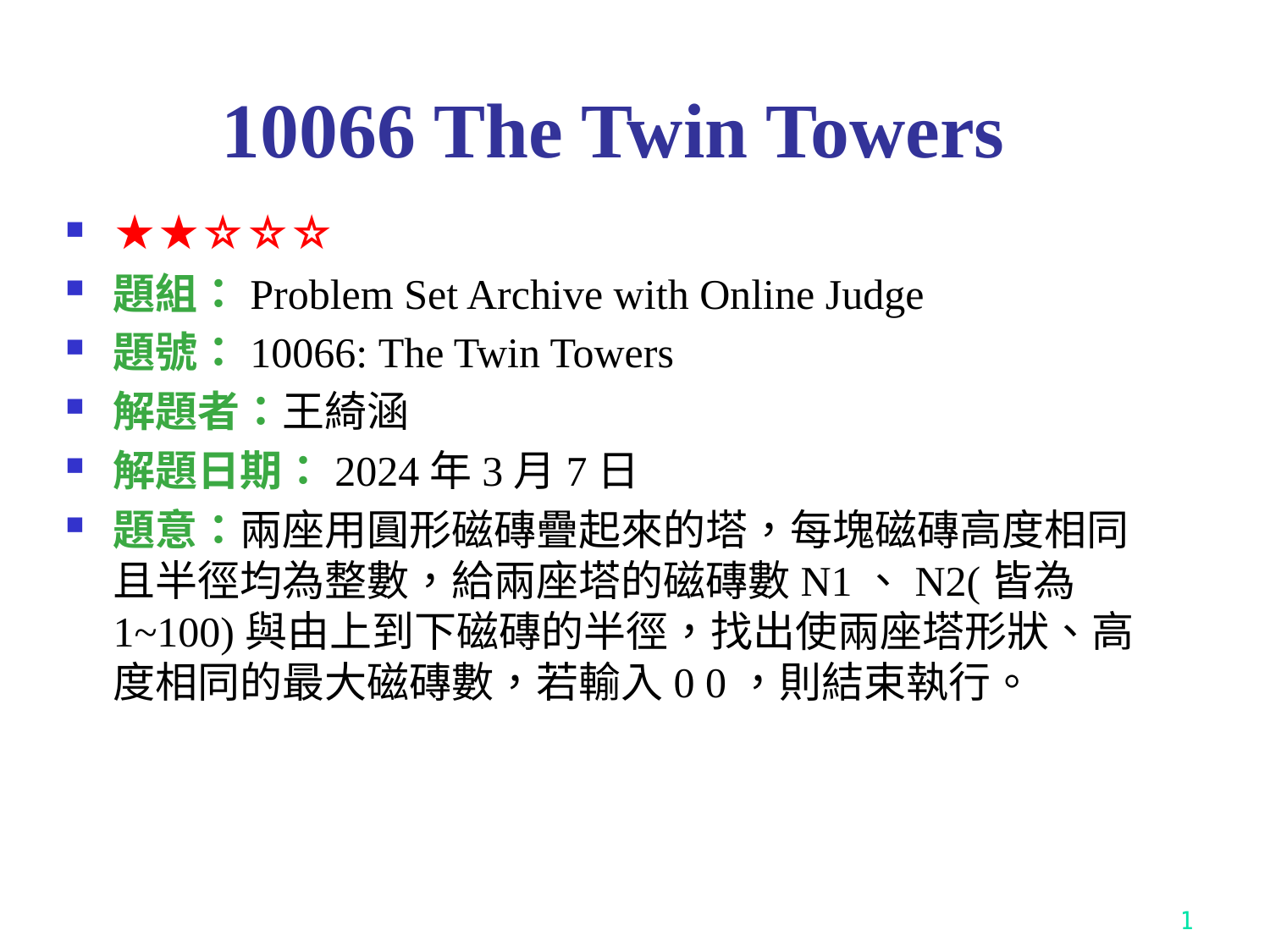

# 10066 The Twin Towers
★★☆☆☆
題組：Problem Set Archive with Online Judge
題號：10066: The Twin Towers
解題者：王綺涵
解題日期：2024年3月7日
題意：兩座用圓形磁磚疊起來的塔，每塊磁磚高度相同且半徑均為整數，給兩座塔的磁磚數N1、N2(皆為1~100)與由上到下磁磚的半徑，找出使兩座塔形狀、高度相同的最大磁磚數，若輸入0 0，則結束執行。
1